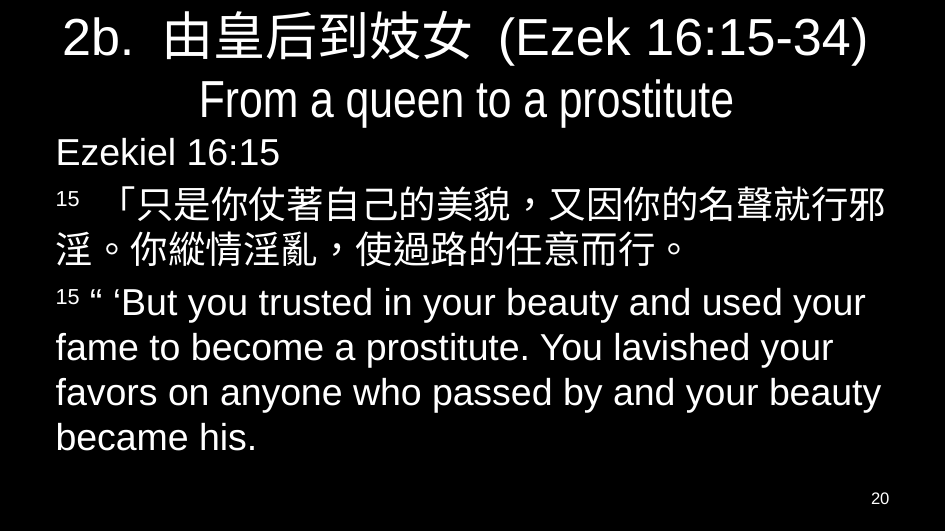

# 2b. 由皇后到妓女 (Ezek 16:15-34) From a queen to a prostitute
Ezekiel 16:15
15 「只是你仗著自己的美貌，又因你的名聲就行邪淫。你縱情淫亂，使過路的任意而行。
15 “ ‘But you trusted in your beauty and used your fame to become a prostitute. You lavished your favors on anyone who passed by and your beauty became his.

20